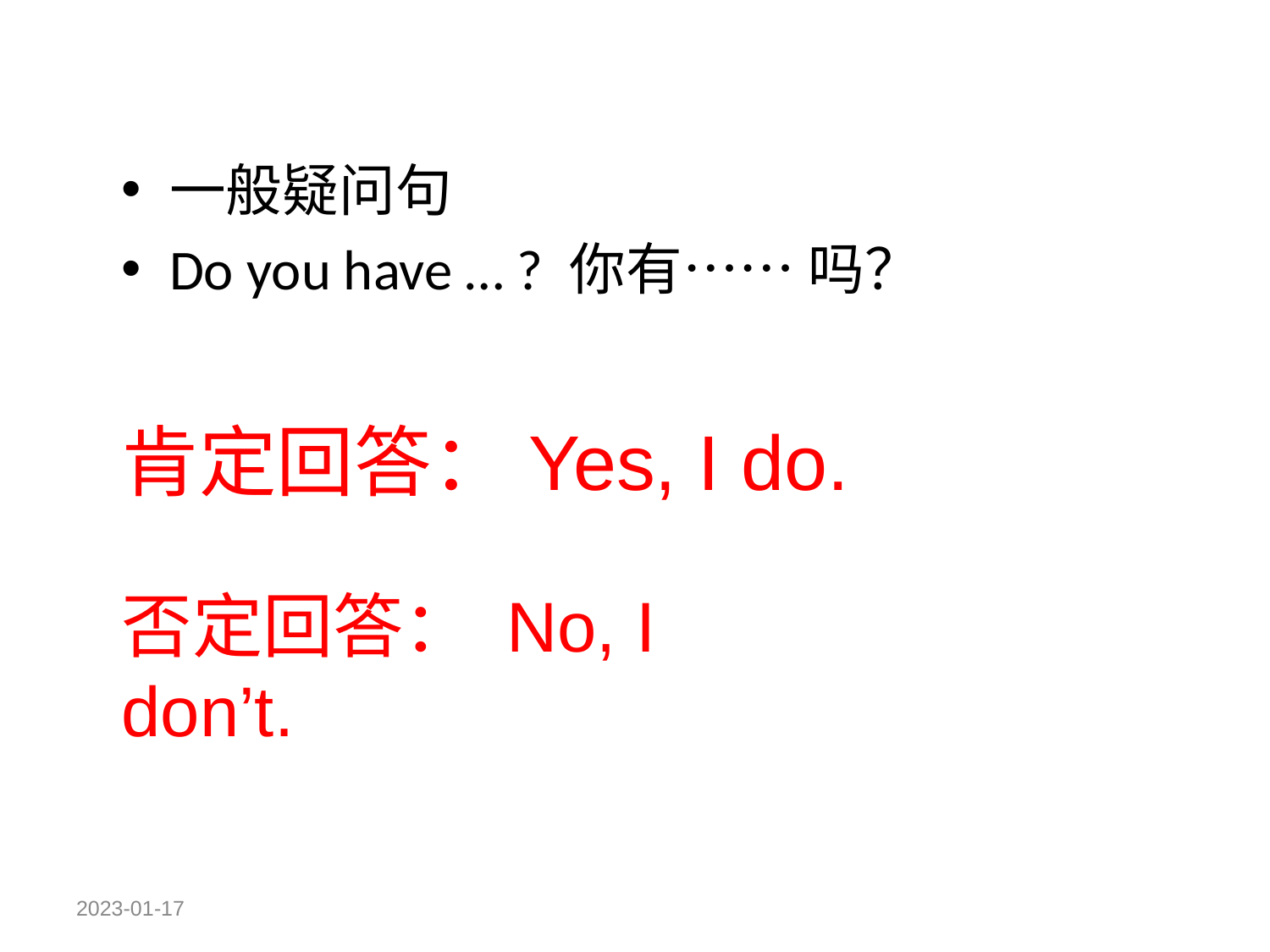

一般疑问句
Do you have … ? 你有…… 吗？
肯定回答：Yes, I do.

否定回答： No, I don’t.
2023-01-17